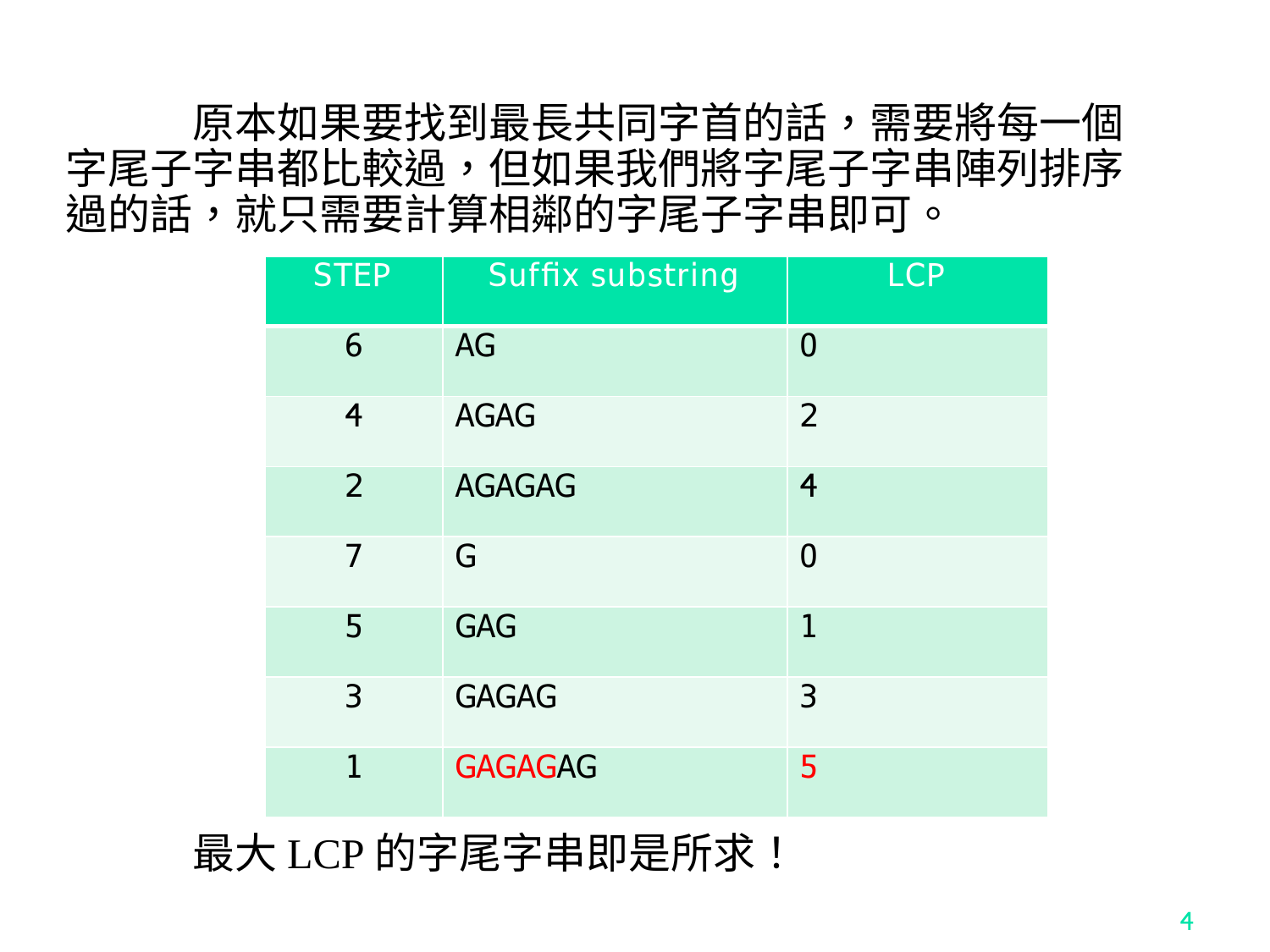

原本如果要找到最長共同字首的話，需要將每一個字尾子字串都比較過，但如果我們將字尾子字串陣列排序過的話，就只需要計算相鄰的字尾子字串即可。
	最大LCP的字尾字串即是所求！

| STEP | Suffix substring | LCP |
| --- | --- | --- |
| 6 | AG | 0 |
| 4 | AGAG | 2 |
| 2 | AGAGAG | 4 |
| 7 | G | 0 |
| 5 | GAG | 1 |
| 3 | GAGAG | 3 |
| 1 | GAGAGAG | 5 |
4